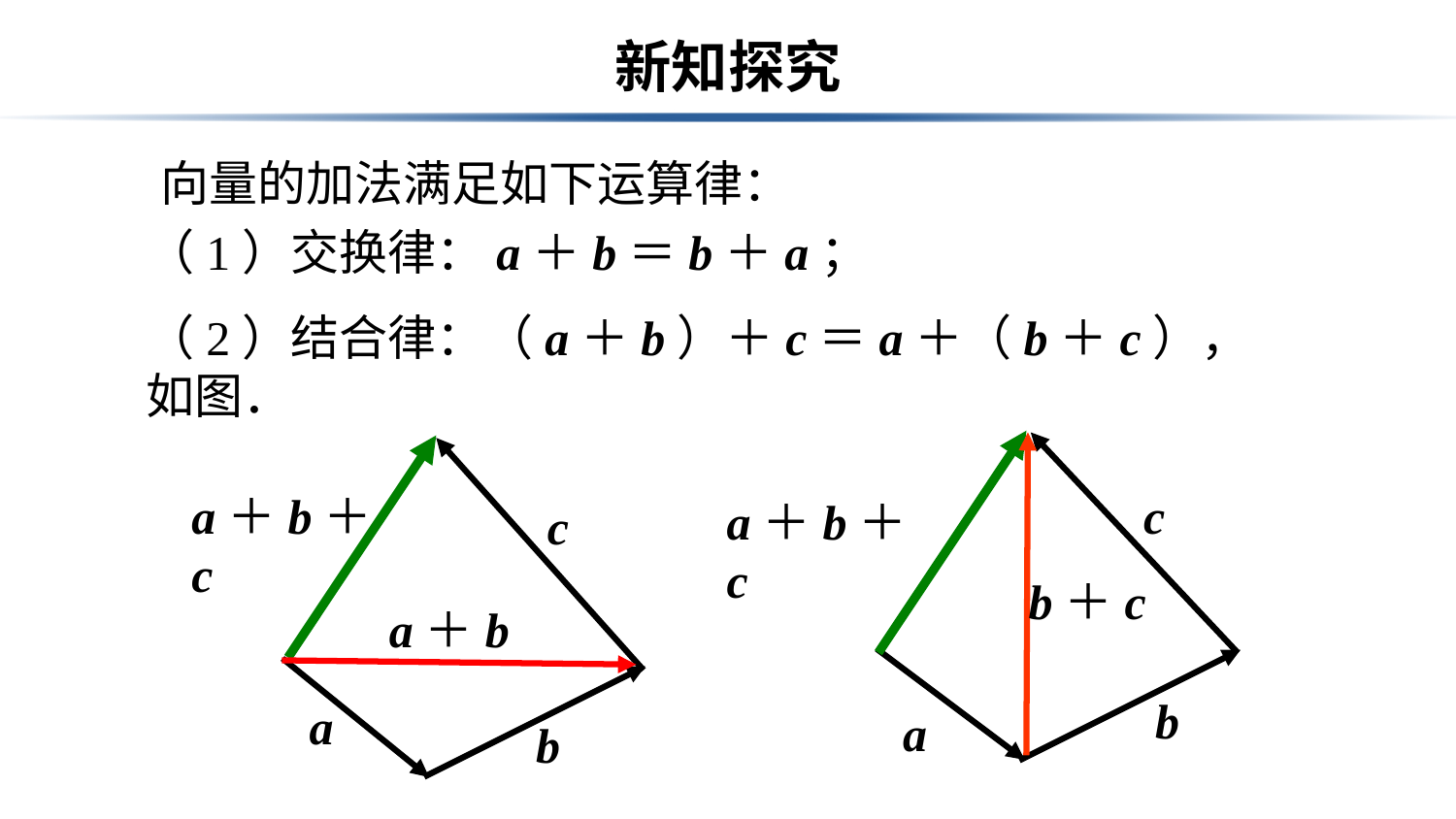

# 新知探究
向量的加法满足如下运算律：
（1）交换律：a＋b＝b＋a；
（2）结合律：（a＋b）＋c＝a＋（b＋c），如图．

c
a＋b＋c
b＋c

b
a

c
a＋b＋c
a＋b

a

b